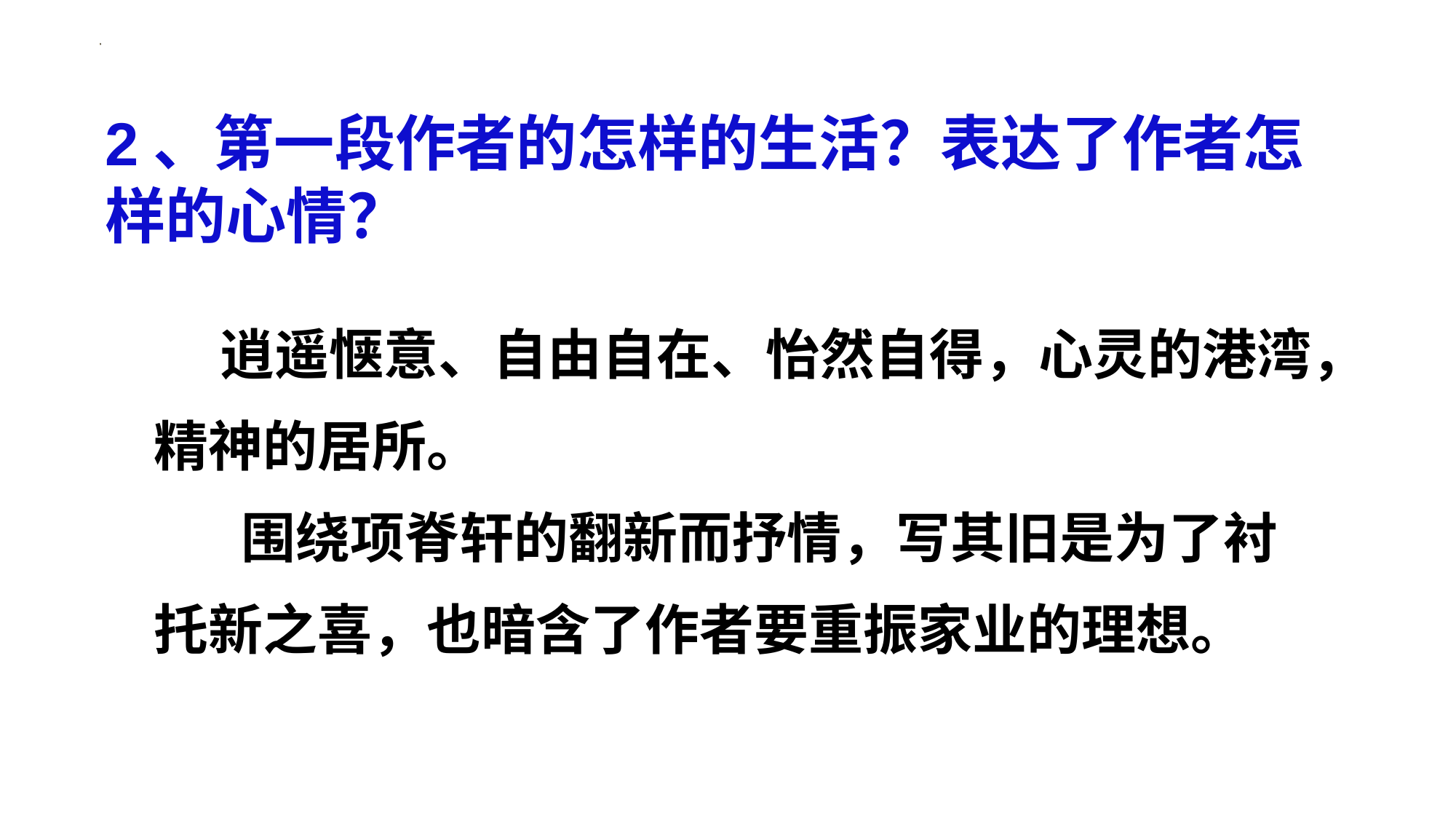

2、第一段作者的怎样的生活？表达了作者怎样的心情？
     逍遥惬意、自由自在、怡然自得，心灵的港湾，精神的居所。
      围绕项脊轩的翻新而抒情，写其旧是为了衬托新之喜，也暗含了作者要重振家业的理想。